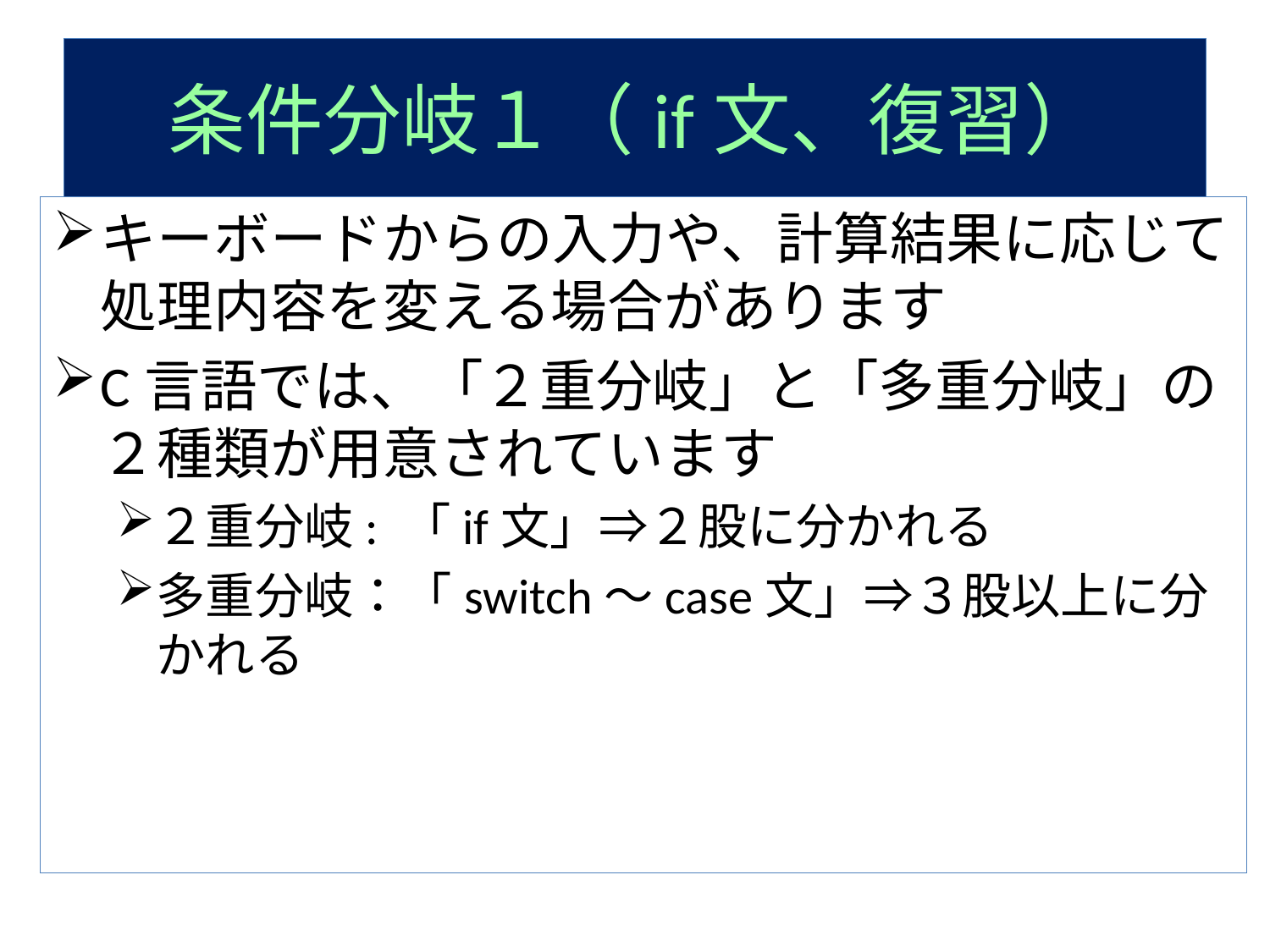

# 条件分岐１（if文、復習）
キーボードからの入力や、計算結果に応じて処理内容を変える場合があります
C言語では、「２重分岐」と「多重分岐」の２種類が用意されています
２重分岐: 「if文」⇒２股に分かれる
多重分岐：「switch～case文」⇒３股以上に分かれる